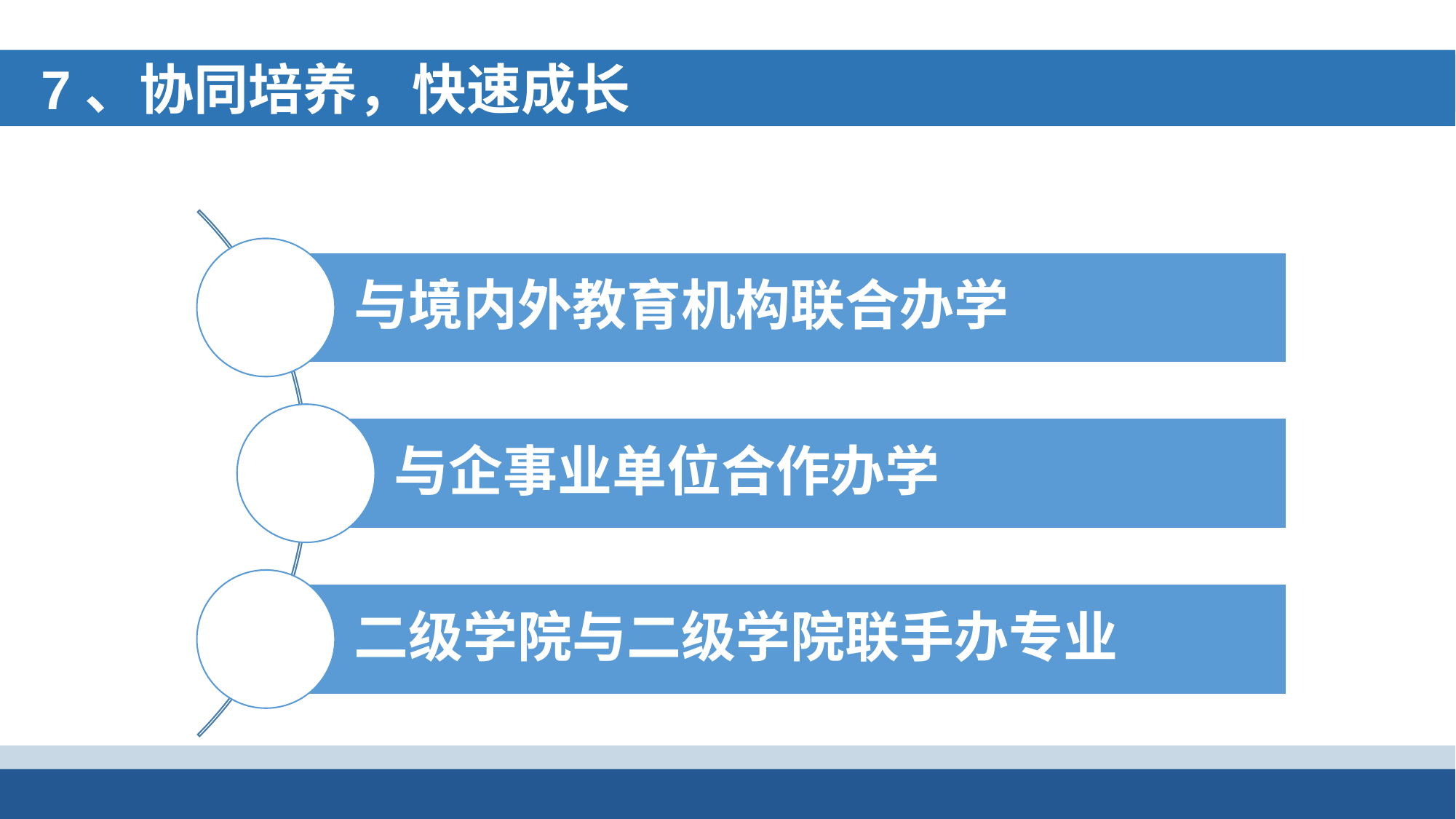

7、协同培养，快速成长
与境内外教育机构联合办学
与企事业单位合作办学
二级学院与二级学院联手办专业